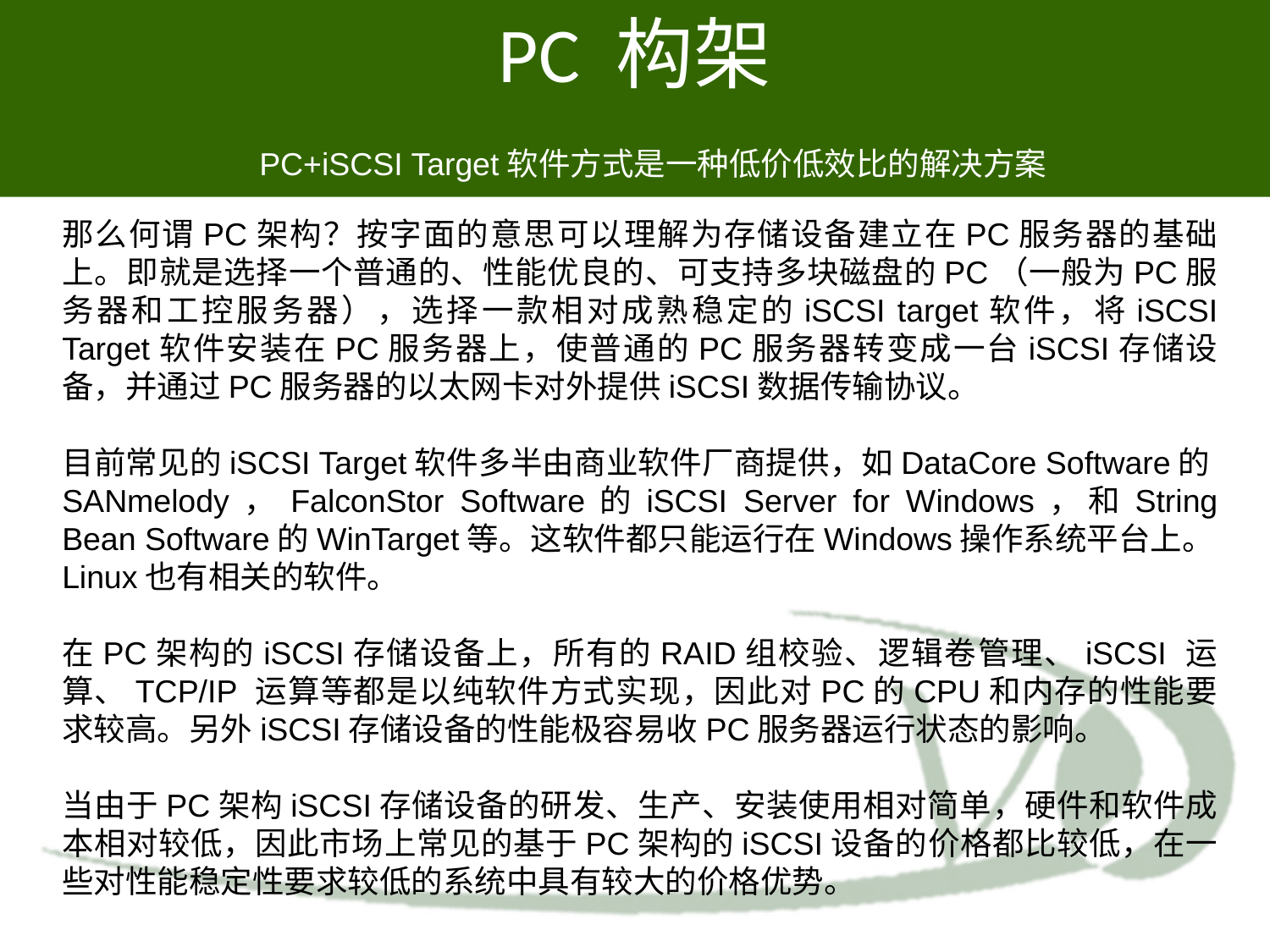

# PC 构架 PC+iSCSI Target软件方式是一种低价低效比的解决方案
那么何谓PC架构？按字面的意思可以理解为存储设备建立在PC服务器的基础上。即就是选择一个普通的、性能优良的、可支持多块磁盘的PC（一般为PC服务器和工控服务器），选择一款相对成熟稳定的iSCSI target软件，将iSCSI Target软件安装在PC服务器上，使普通的PC服务器转变成一台iSCSI存储设备，并通过PC服务器的以太网卡对外提供iSCSI数据传输协议。

目前常见的iSCSI Target软件多半由商业软件厂商提供，如DataCore Software的SANmelody，FalconStor Software的iSCSI Server for Windows，和String Bean Software的WinTarget等。这软件都只能运行在Windows操作系统平台上。Linux也有相关的软件。

在PC架构的iSCSI存储设备上，所有的RAID组校验、逻辑卷管理、iSCSI 运算、TCP/IP 运算等都是以纯软件方式实现，因此对PC的CPU和内存的性能要求较高。另外iSCSI存储设备的性能极容易收PC服务器运行状态的影响。

当由于PC架构iSCSI存储设备的研发、生产、安装使用相对简单，硬件和软件成本相对较低，因此市场上常见的基于PC架构的iSCSI设备的价格都比较低，在一些对性能稳定性要求较低的系统中具有较大的价格优势。